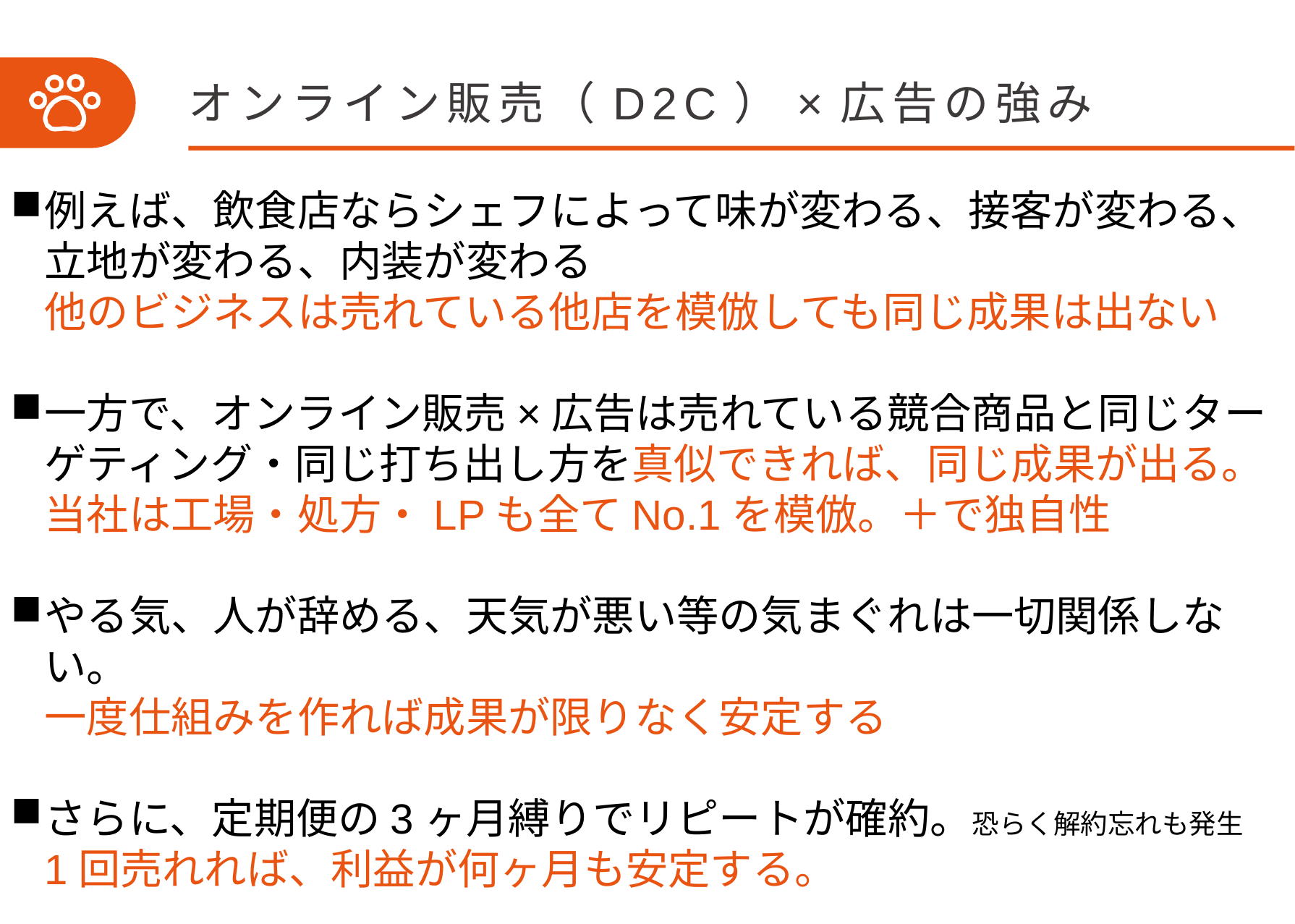

# オンライン販売（D2C）×広告の強み
例えば、飲食店ならシェフによって味が変わる、接客が変わる、立地が変わる、内装が変わる
他のビジネスは売れている他店を模倣しても同じ成果は出ない

一方で、オンライン販売×広告は売れている競合商品と同じターゲティング・同じ打ち出し方を真似できれば、同じ成果が出る。
当社は工場・処方・LPも全てNo.1を模倣。＋で独自性

やる気、人が辞める、天気が悪い等の気まぐれは一切関係しない。
一度仕組みを作れば成果が限りなく安定する

さらに、定期便の3ヶ月縛りでリピートが確約。恐らく解約忘れも発生
1回売れれば、利益が何ヶ月も安定する。